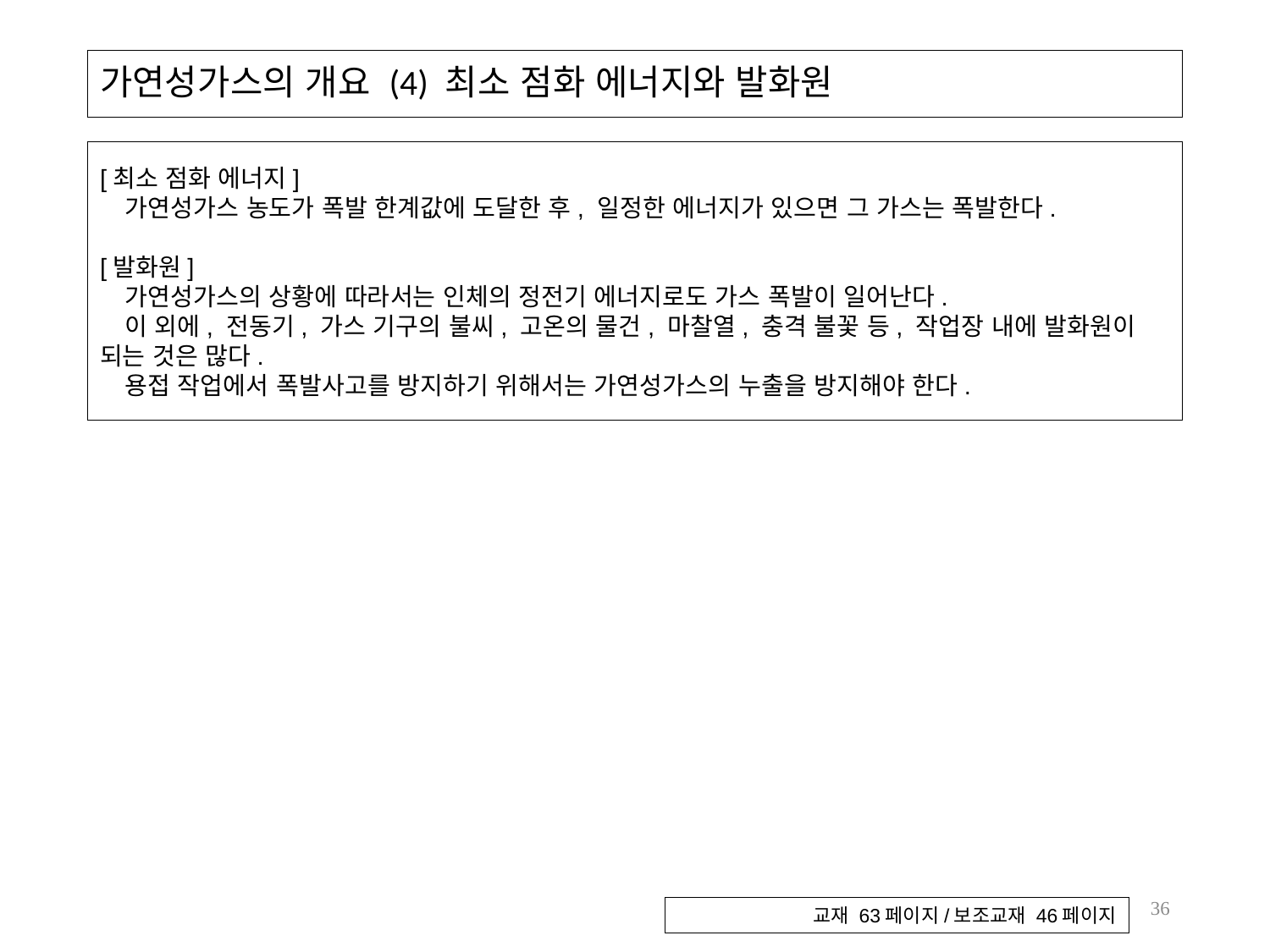

# 가연성가스의 개요 (4) 최소 점화 에너지와 발화원
[최소 점화 에너지]
가연성가스 농도가 폭발 한계값에 도달한 후, 일정한 에너지가 있으면 그 가스는 폭발한다.

[발화원]
가연성가스의 상황에 따라서는 인체의 정전기 에너지로도 가스 폭발이 일어난다.
이 외에, 전동기, 가스 기구의 불씨, 고온의 물건, 마찰열, 충격 불꽃 등, 작업장 내에 발화원이 되는 것은 많다.
용접 작업에서 폭발사고를 방지하기 위해서는 가연성가스의 누출을 방지해야 한다.
36
교재 63페이지/보조교재 46페이지